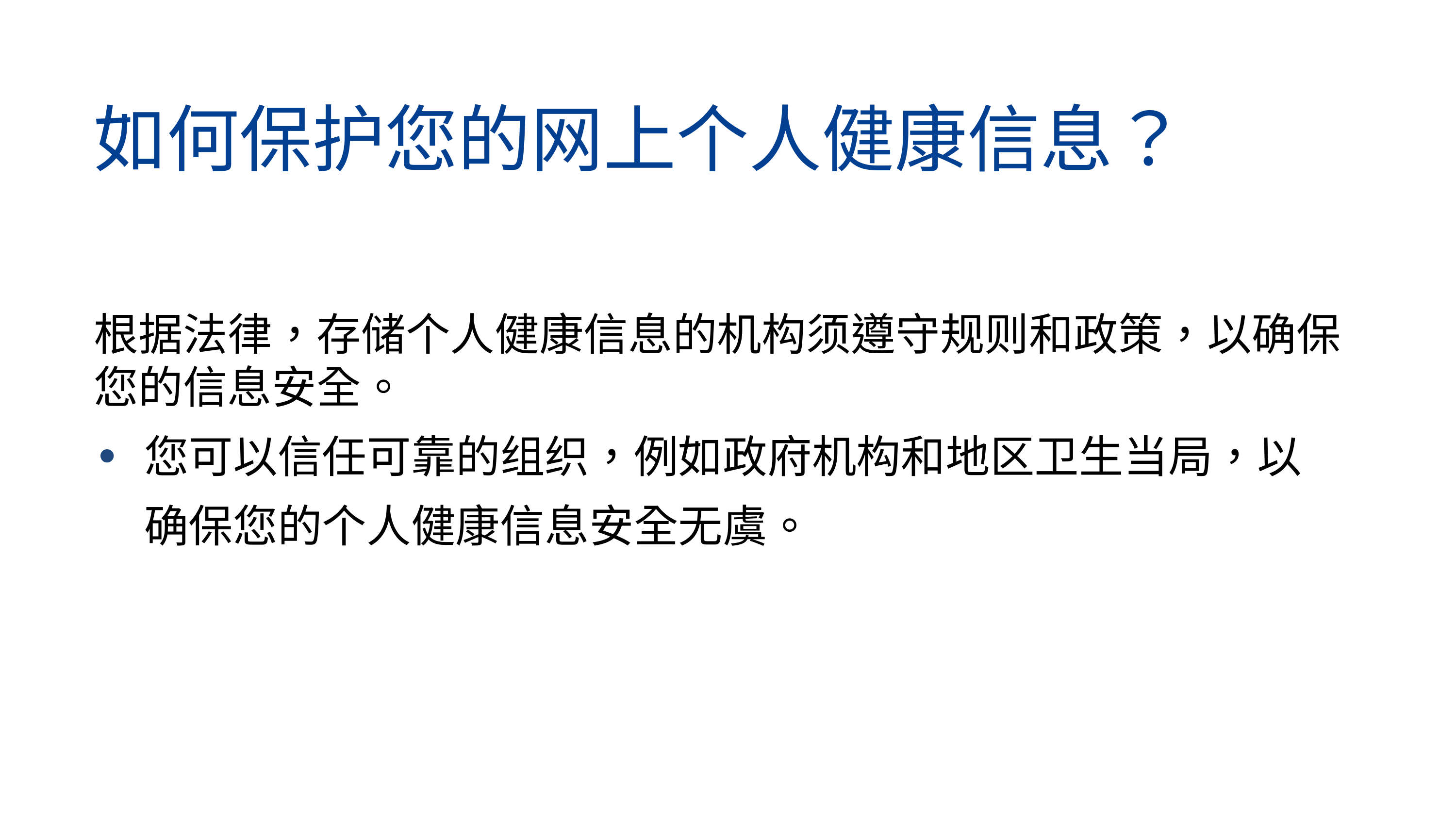

如何保护您的网上个人健康信息？
根据法律，存储个人健康信息的机构须遵守规则和政策，以确保您的信息安全。
您可以信任可靠的组织，例如政府机构和地区卫生当局，以确保您的个人健康信息安全无虞。